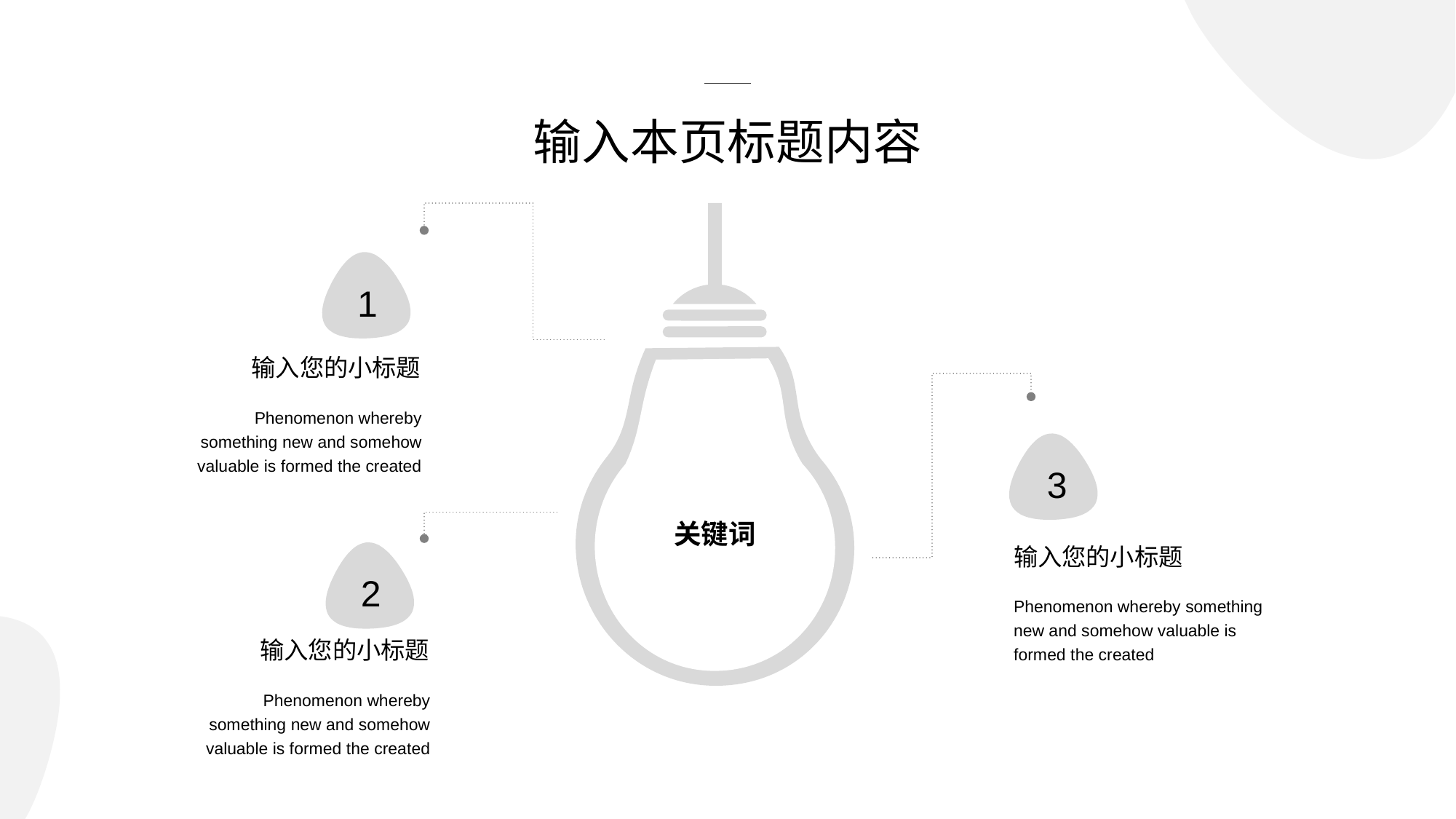

输入本页标题内容

1

输入您的小标题

Phenomenon whereby something new and somehow valuable is formed the created

3
关键词

输入您的小标题

2
Phenomenon whereby something new and somehow valuable is formed the created
输入您的小标题

Phenomenon whereby something new and somehow valuable is formed the created